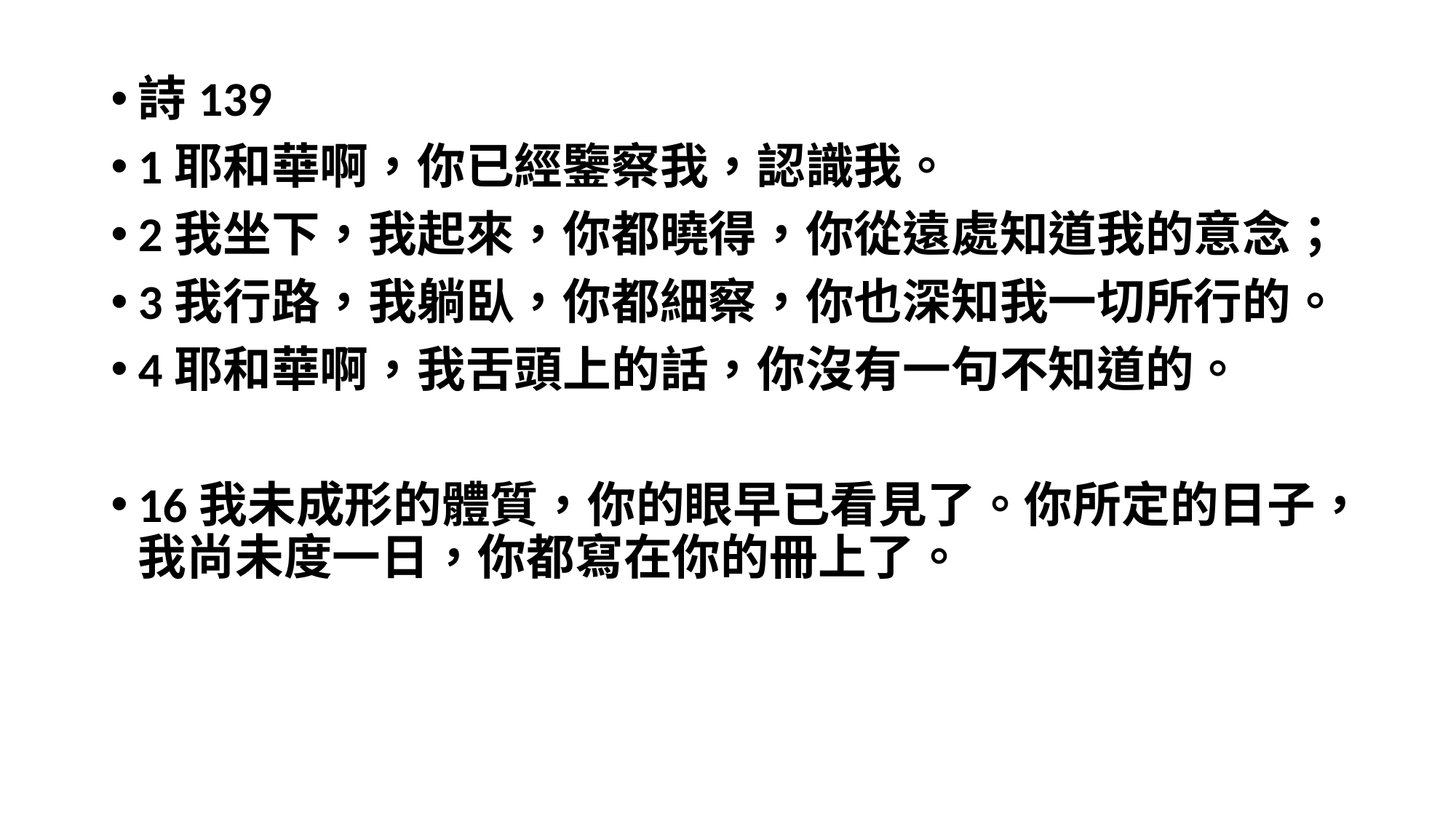

#
詩139
1耶和華啊，你已經鑒察我，認識我。
2我坐下，我起來，你都曉得，你從遠處知道我的意念；
3我行路，我躺臥，你都細察，你也深知我一切所行的。
4耶和華啊，我舌頭上的話，你沒有一句不知道的。

16我未成形的體質，你的眼早已看見了。你所定的日子，我尚未度一日，你都寫在你的冊上了。